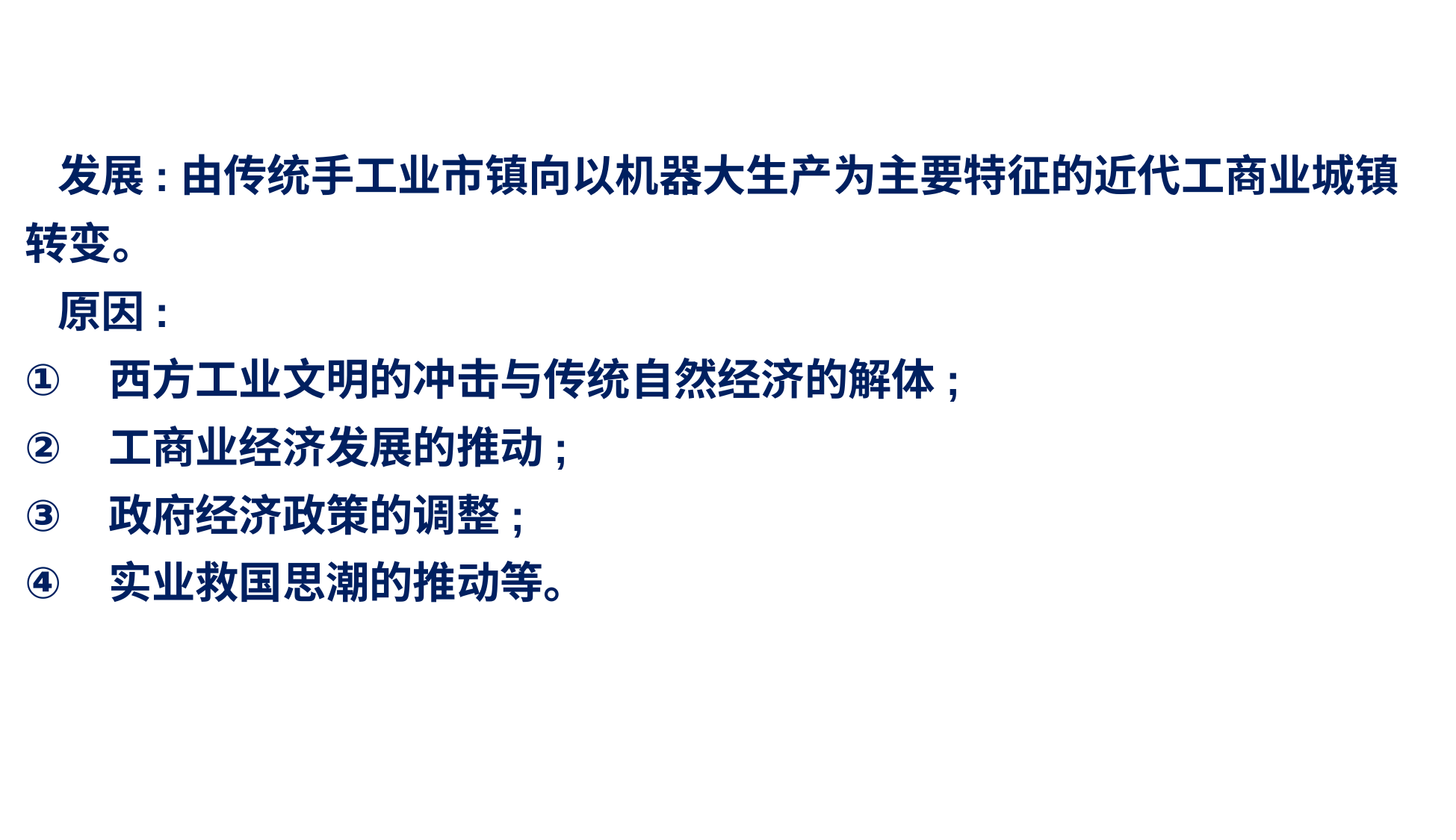

发展:由传统手工业市镇向以机器大生产为主要特征的近代工商业城镇转变。
原因:
 西方工业文明的冲击与传统自然经济的解体;
 工商业经济发展的推动;
 政府经济政策的调整;
 实业救国思潮的推动等。